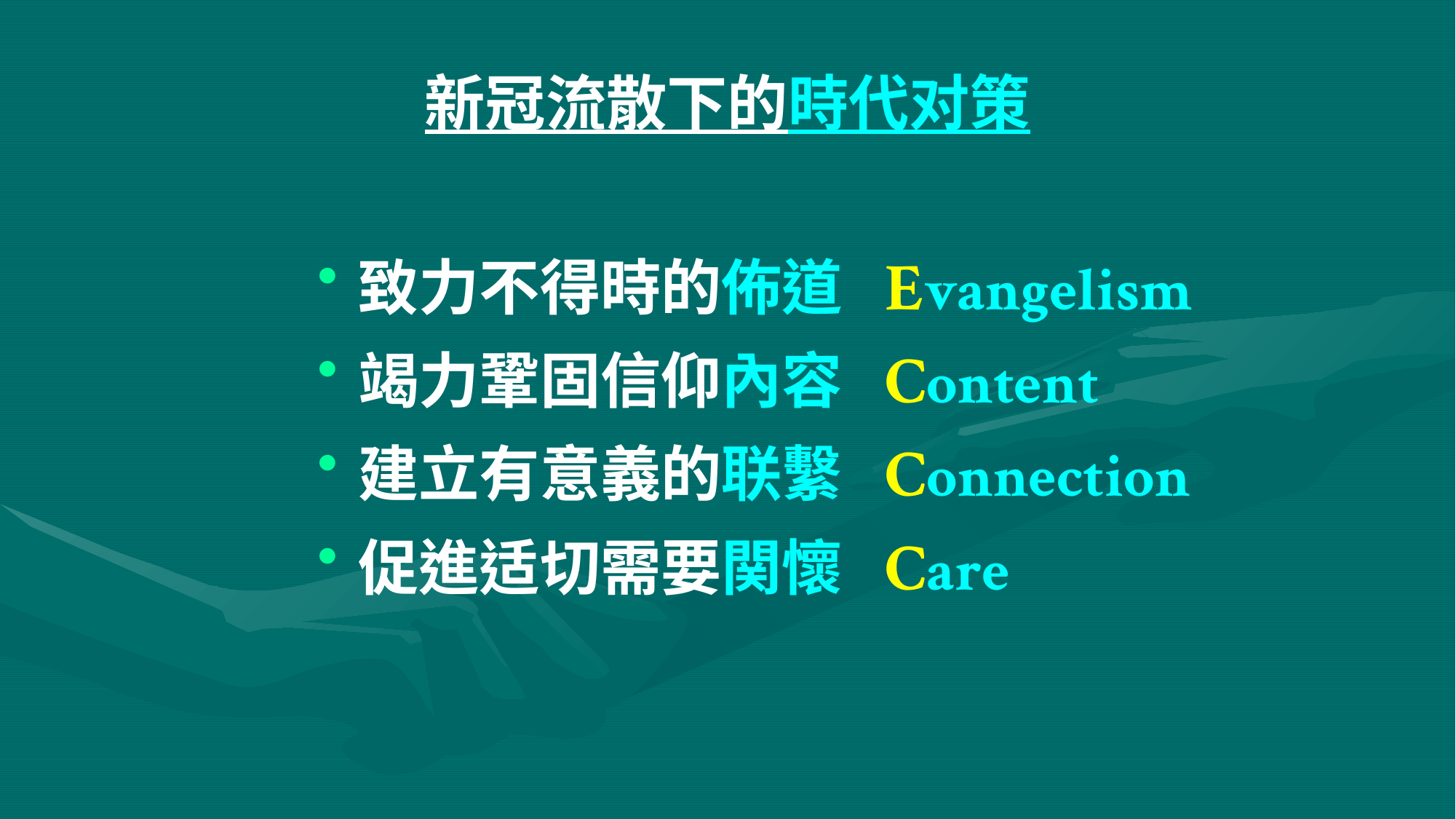

# 新冠流散下的時代对策
致力不得時的佈道  Evangelism
竭力鞏固信仰內容  Content
建立有意義的联繫  Connection
促進适切需要関懷  Care